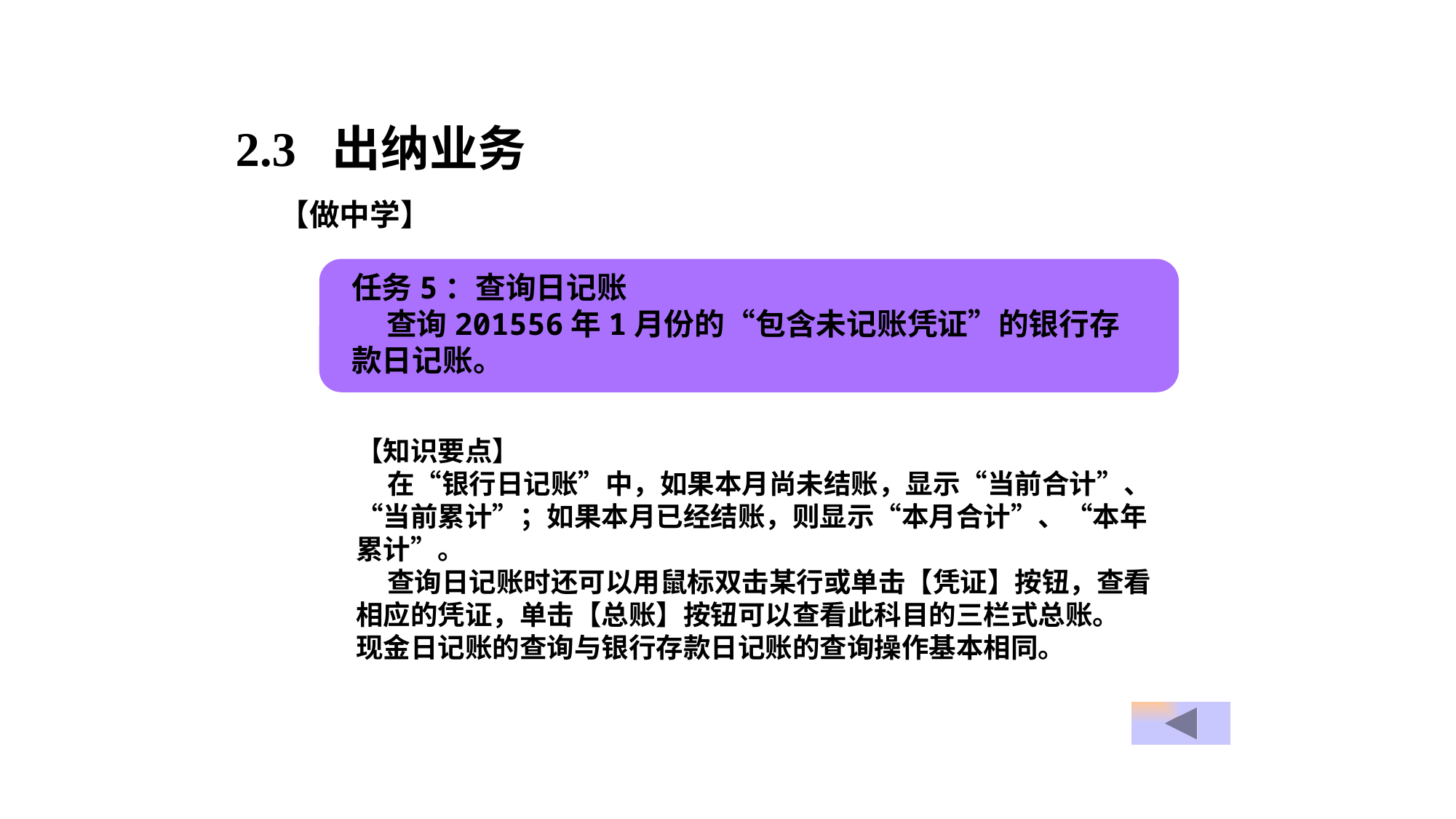

2.3  出纳业务
【做中学】

任务5：查询日记账
    查询201556年1月份的“包含未记账凭证”的银行存款日记账。
【知识要点】
    在“银行日记账”中，如果本月尚未结账，显示“当前合计”、“当前累计”；如果本月已经结账，则显示“本月合计”、“本年累计”。
    查询日记账时还可以用鼠标双击某行或单击【凭证】按钮，查看相应的凭证，单击【总账】按钮可以查看此科目的三栏式总账。
现金日记账的查询与银行存款日记账的查询操作基本相同。